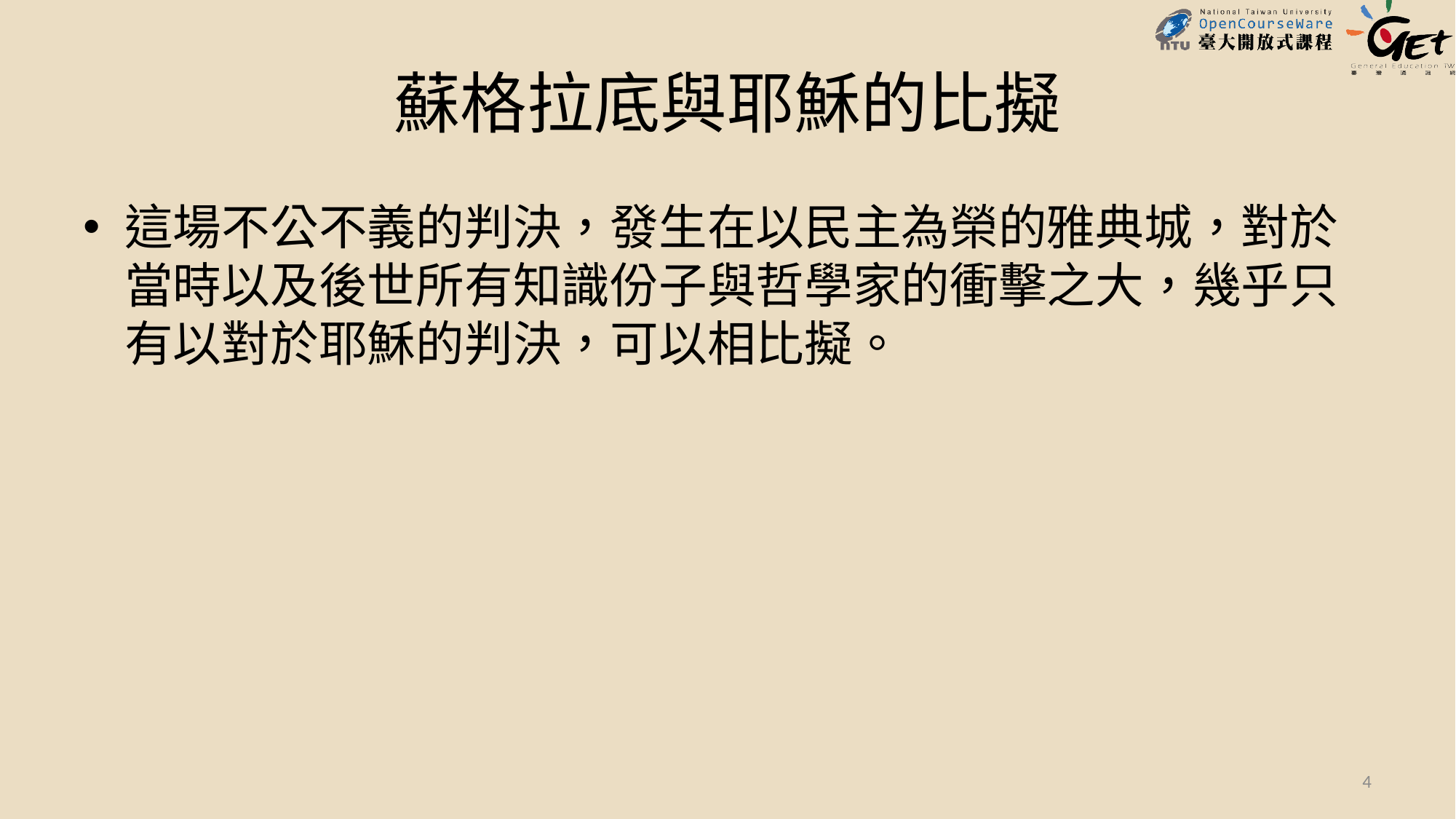

# 蘇格拉底與耶穌的比擬
這場不公不義的判決，發生在以民主為榮的雅典城，對於當時以及後世所有知識份子與哲學家的衝擊之大，幾乎只有以對於耶穌的判決，可以相比擬。
4